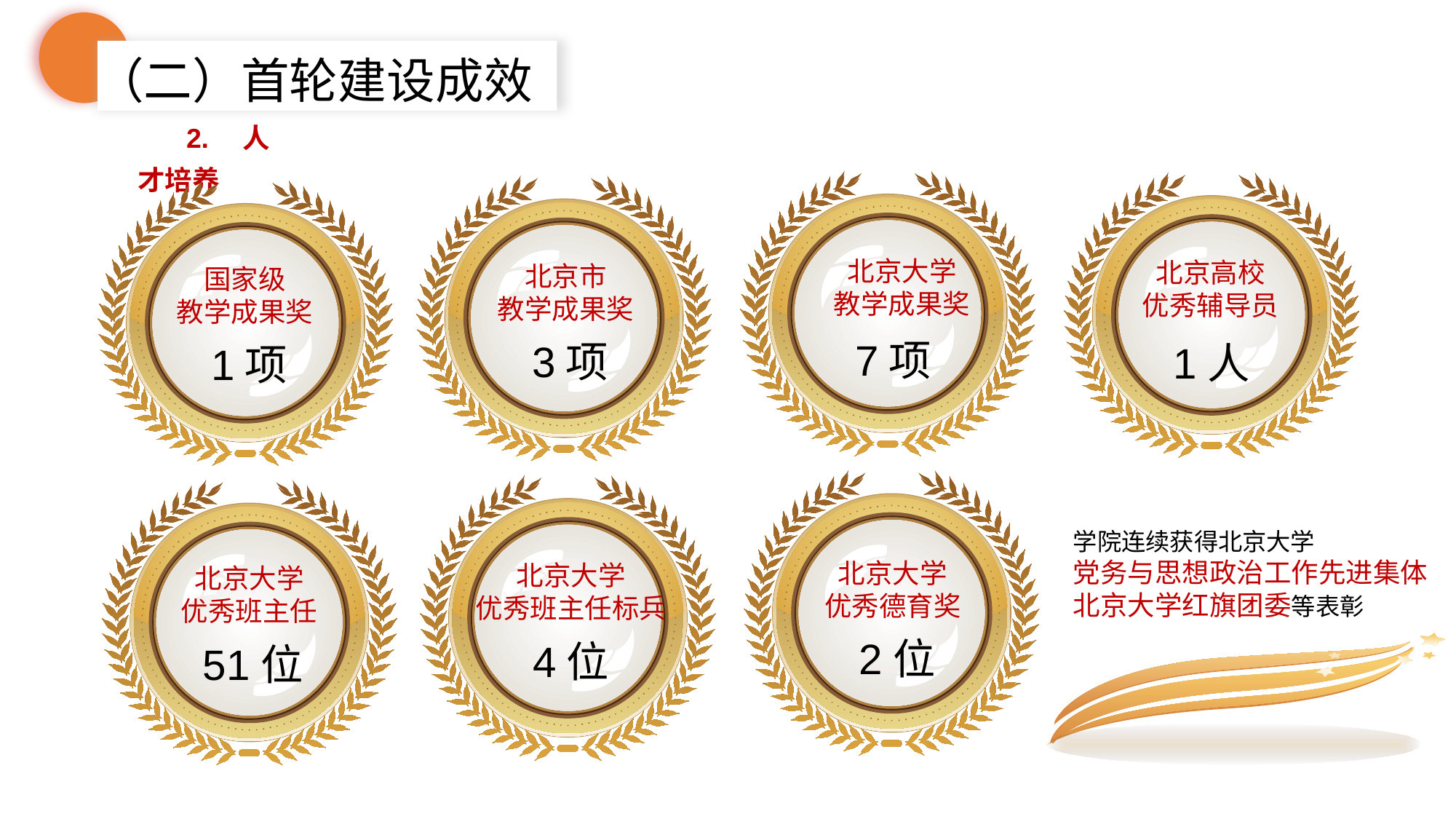

（二）首轮建设成效
2.人才培养

北京大学
教学成果奖
北京高校
优秀辅导员
1人

7项
北京市
教学成果奖
3项
国家级
教学成果奖
1项

学院连续获得北京大学
党务与思想政治工作先进集体
北京大学红旗团委等表彰

北京大学
优秀德育奖
2位
北京大学
优秀班主任标兵
4位
北京大学
优秀班主任
51位